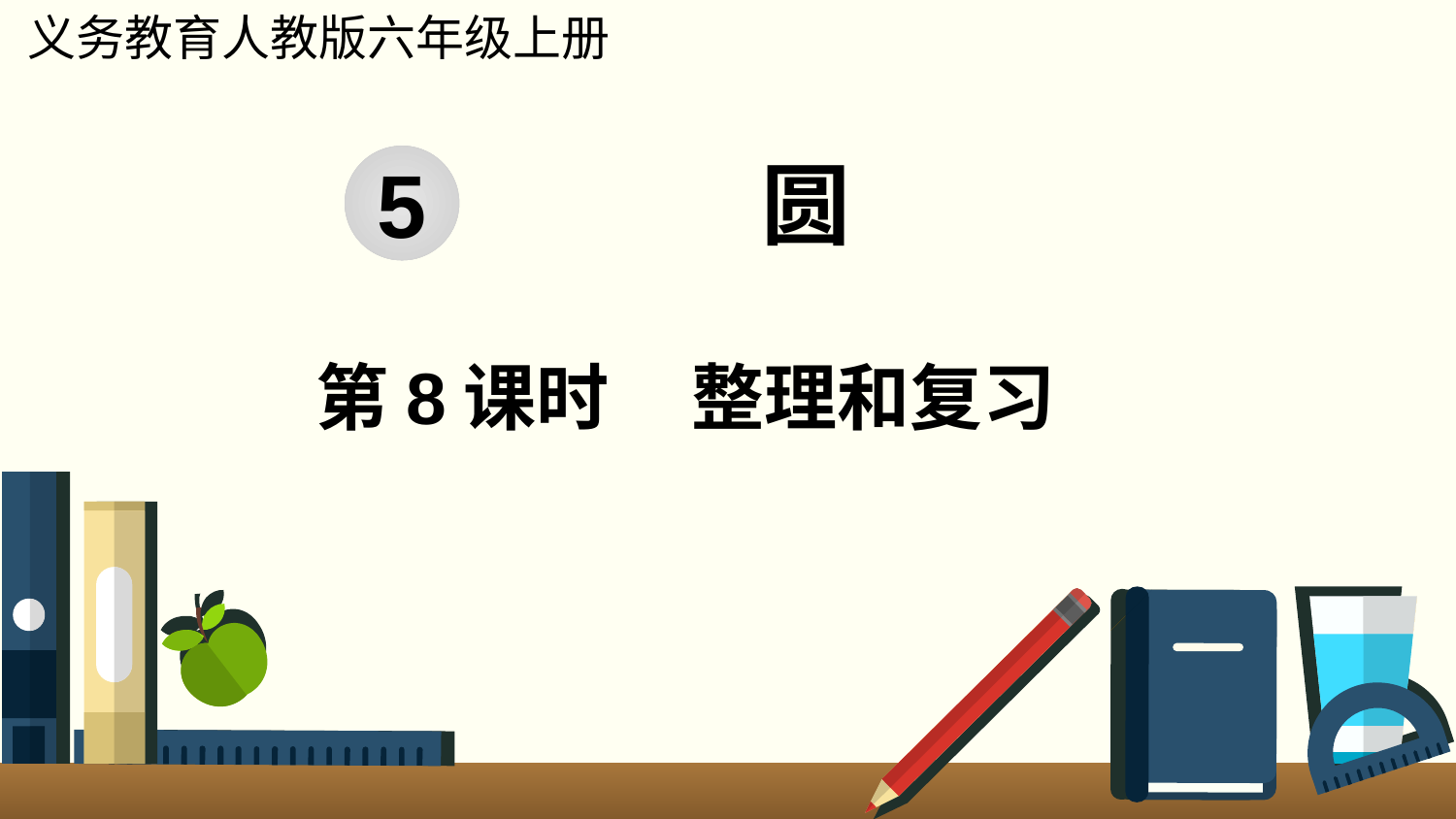

义务教育人教版六年级上册
圆
5
第8课时     整理和复习
www.youyi100.com
www.youyi100.com
www.youyi100.com
www.youyi100.com
www.youyi100.com
www.youyi100.com
www.youyi100.com
www.youyi100.com
www.youyi100.com

优翼